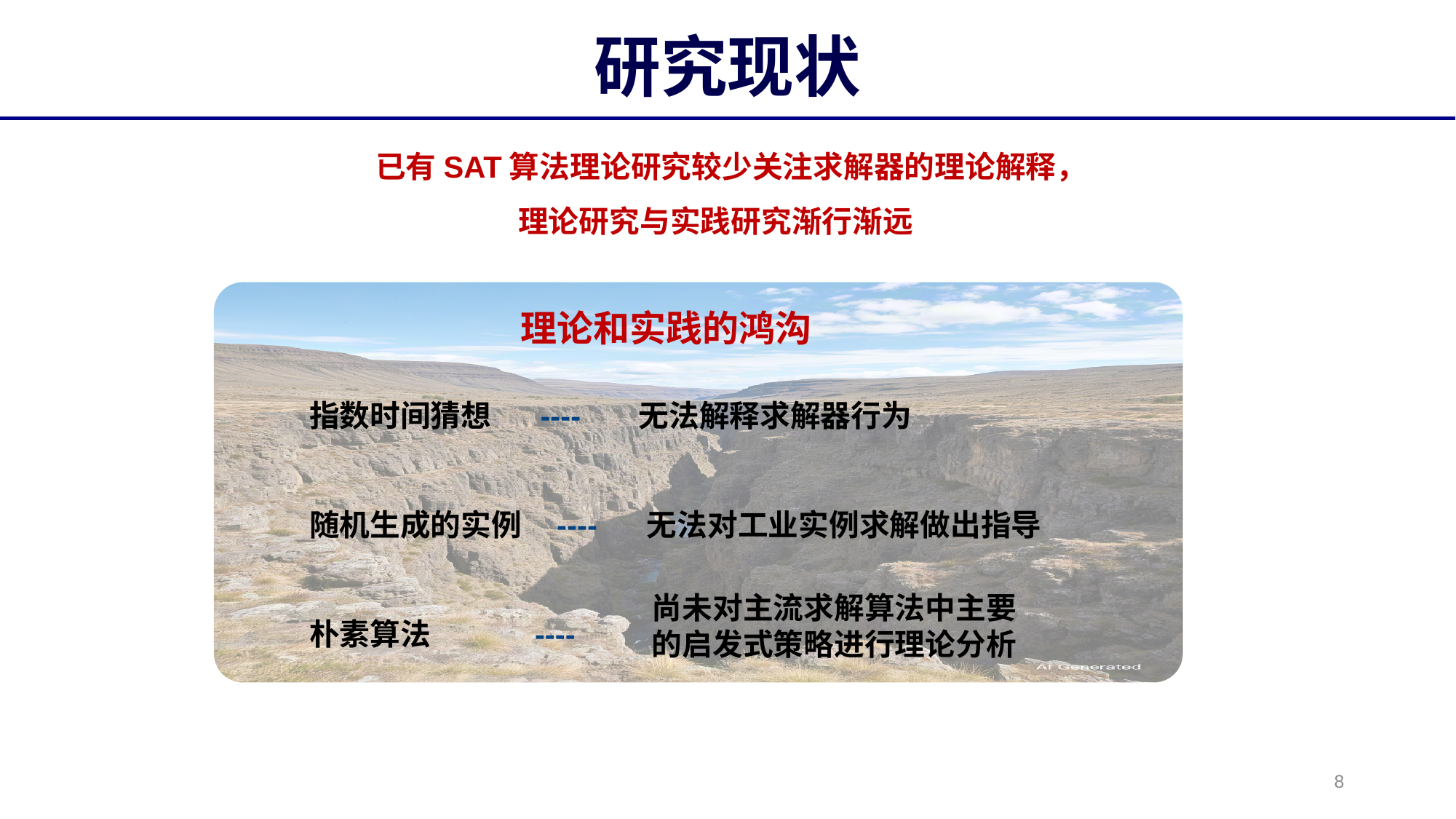

# 研究现状
已有SAT算法理论研究较少关注求解器的理论解释，
理论研究与实践研究渐行渐远

理论和实践的鸿沟
指数时间猜想      ----      无法解释求解器行为

随机生成的实例    ----     无法对工业实例求解做出指导

朴素算法              ----
尚未对主流求解算法中主要的启发式策略进行理论分析
8